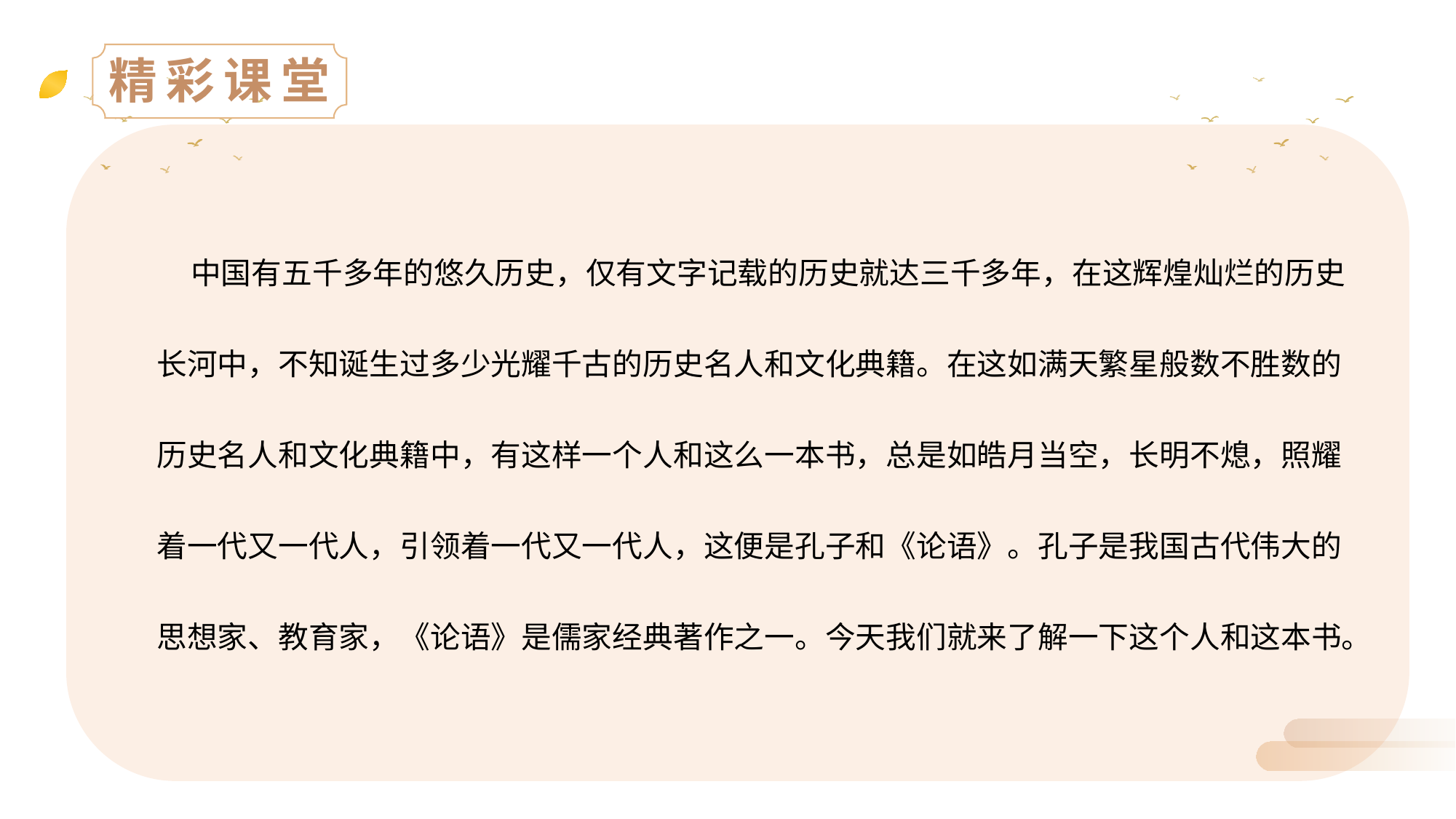

精彩课堂
    中国有五千多年的悠久历史，仅有文字记载的历史就达三千多年，在这辉煌灿烂的历史长河中，不知诞生过多少光耀千古的历史名人和文化典籍。在这如满天繁星般数不胜数的历史名人和文化典籍中，有这样一个人和这么一本书，总是如皓月当空，长明不熄，照耀着一代又一代人，引领着一代又一代人，这便是孔子和《论语》。孔子是我国古代伟大的思想家、教育家，《论语》是儒家经典著作之一。今天我们就来了解一下这个人和这本书。